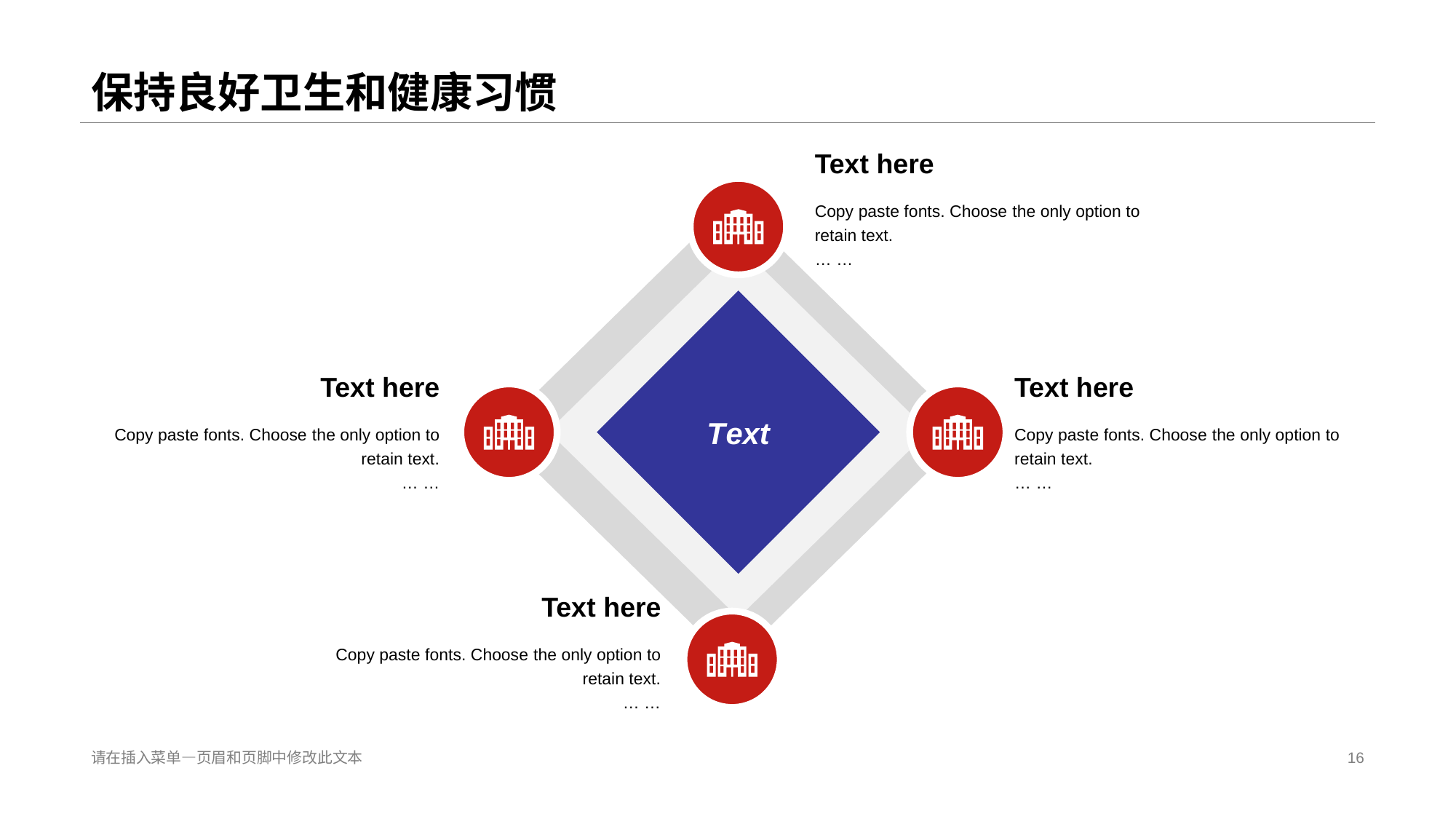

# 保持良好卫生和健康习惯
Tex t here

Copy paste fonts. Choose  the only option to retain text.
… …

T ext
Tex t here
Tex t here

Copy paste fonts. Choose  the only option to retain text.
… …

Copy paste fonts. Choose  the only option to retain text.
… …
Tex t here

Copy paste fonts. Choose  the only option to retain text.
… …

请在插入菜单—页眉和页脚中修改此文本
16